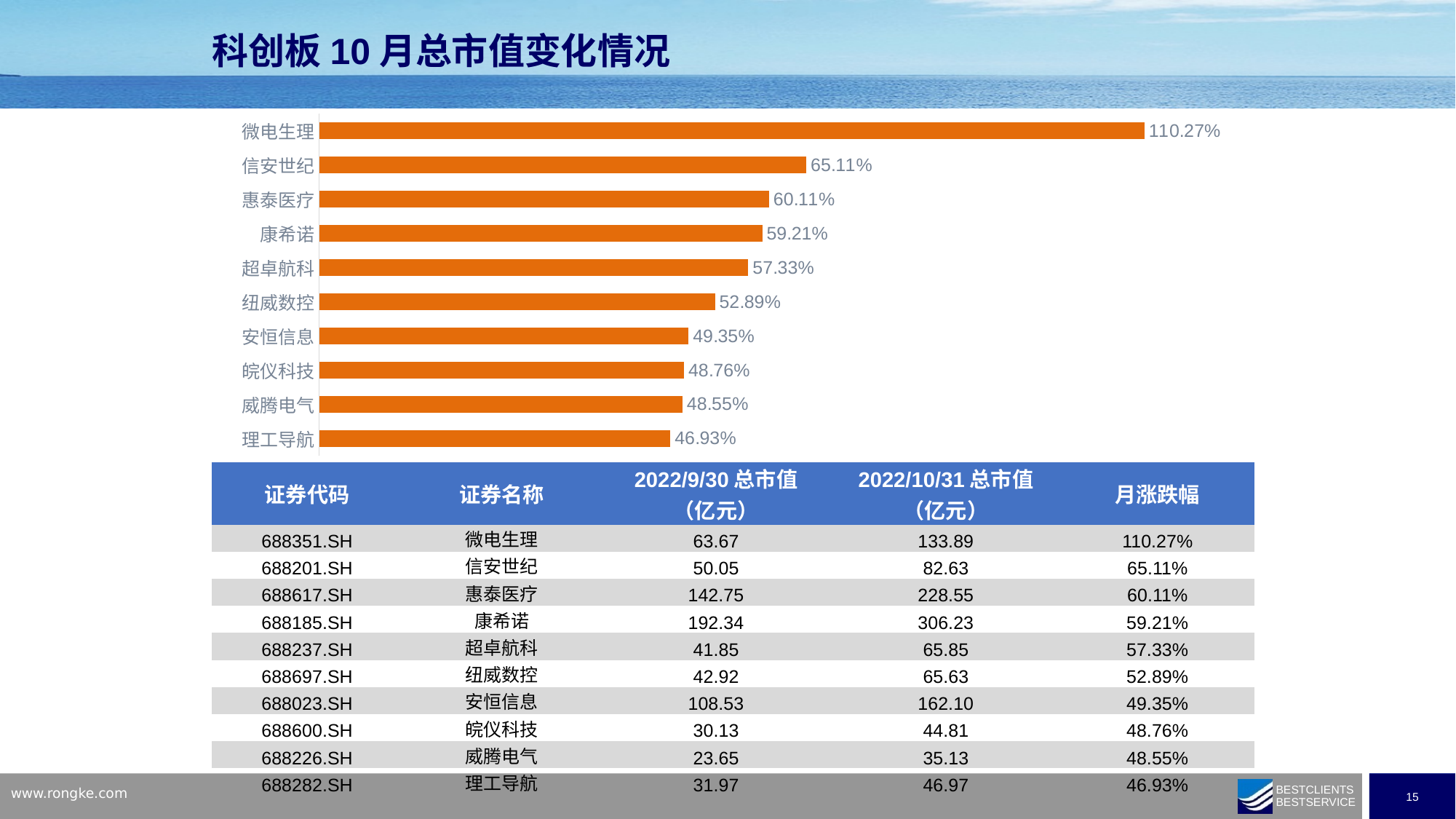

科创板10月总市值变化情况

### Chart

| Category |  |
|---|---|
| 微电生理 | 1.102734003222757 |
| 信安世纪 | 0.651060930309697 |
| 惠泰医疗 | 0.6010931220319014 |
| 康希诺 | 0.5921288098018398 |
| 超卓航科 | 0.5733256557962618 |
| 纽威数控 | 0.5289185537228591 |
| 安恒信息 | 0.4935268356909943 |
| 皖仪科技 | 0.4875653928884405 |
| 威腾电气 | 0.4854881266490765 |
| 理工导航 | 0.46930911092760796 |
| 证券代码 | 证券名称 | 2022/9/30总市值 （亿元） | 2022/10/31总市值 （亿元） | 月涨跌幅 |
| --- | --- | --- | --- | --- |
| 688351.SH | 微电生理 | 63.67 | 133.89 | 110.27% |
| 688201.SH | 信安世纪 | 50.05 | 82.63 | 65.11% |
| 688617.SH | 惠泰医疗 | 142.75 | 228.55 | 60.11% |
| 688185.SH | 康希诺 | 192.34 | 306.23 | 59.21% |
| 688237.SH | 超卓航科 | 41.85 | 65.85 | 57.33% |
| 688697.SH | 纽威数控 | 42.92 | 65.63 | 52.89% |
| 688023.SH | 安恒信息 | 108.53 | 162.10 | 49.35% |
| 688600.SH | 皖仪科技 | 30.13 | 44.81 | 48.76% |
| 688226.SH | 威腾电气 | 23.65 | 35.13 | 48.55% |
| 688282.SH | 理工导航 | 31.97 | 46.97 | 46.93% |